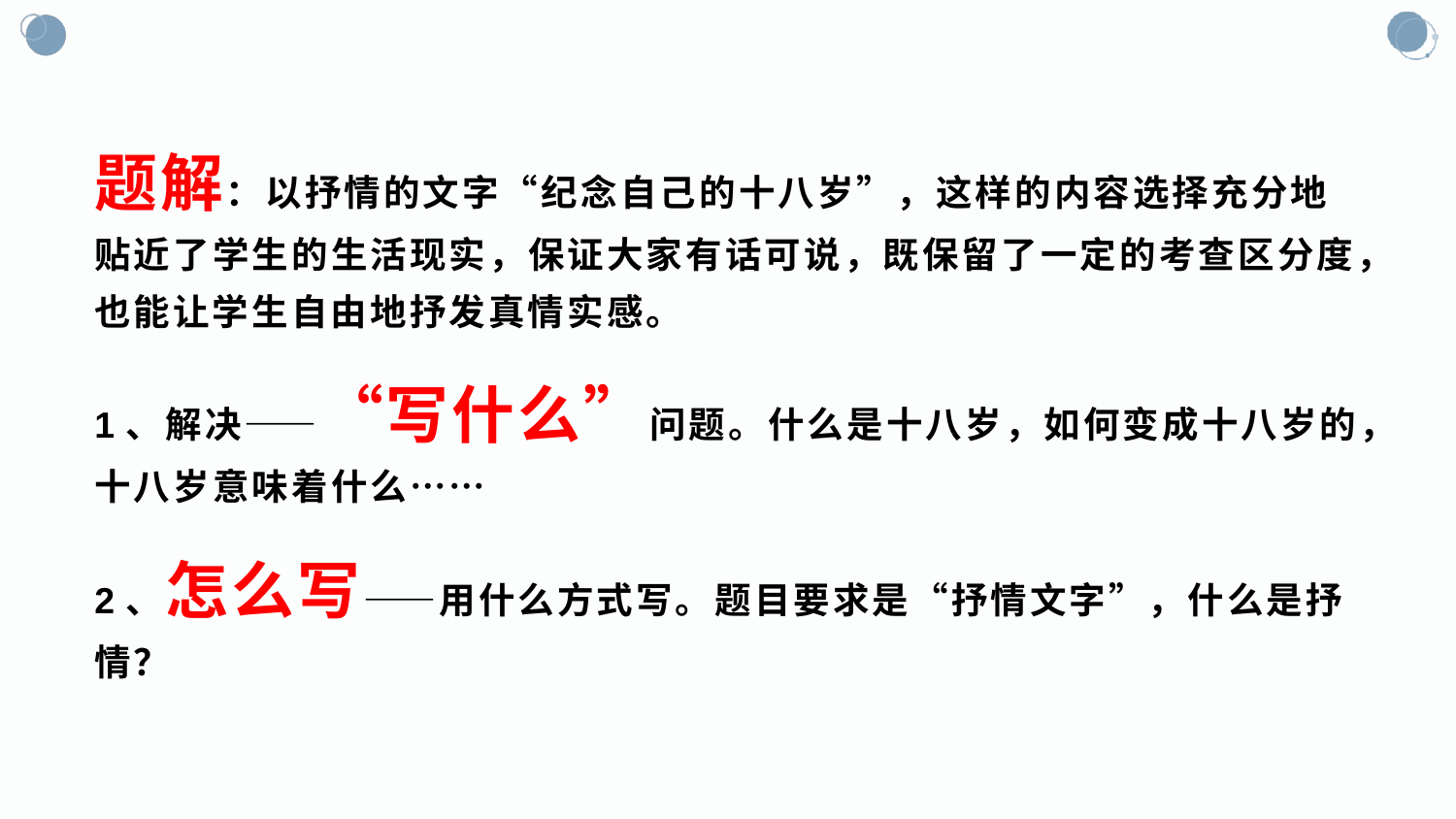

#
题解：以抒情的文字“纪念自己的十八岁”，这样的内容选择充分地贴近了学生的生活现实，保证大家有话可说，既保留了一定的考查区分度，也能让学生自由地抒发真情实感。
1、解决——“写什么”问题。什么是十八岁，如何变成十八岁的，十八岁意味着什么……
2、怎么写——用什么方式写。题目要求是“抒情文字”，什么是抒情？